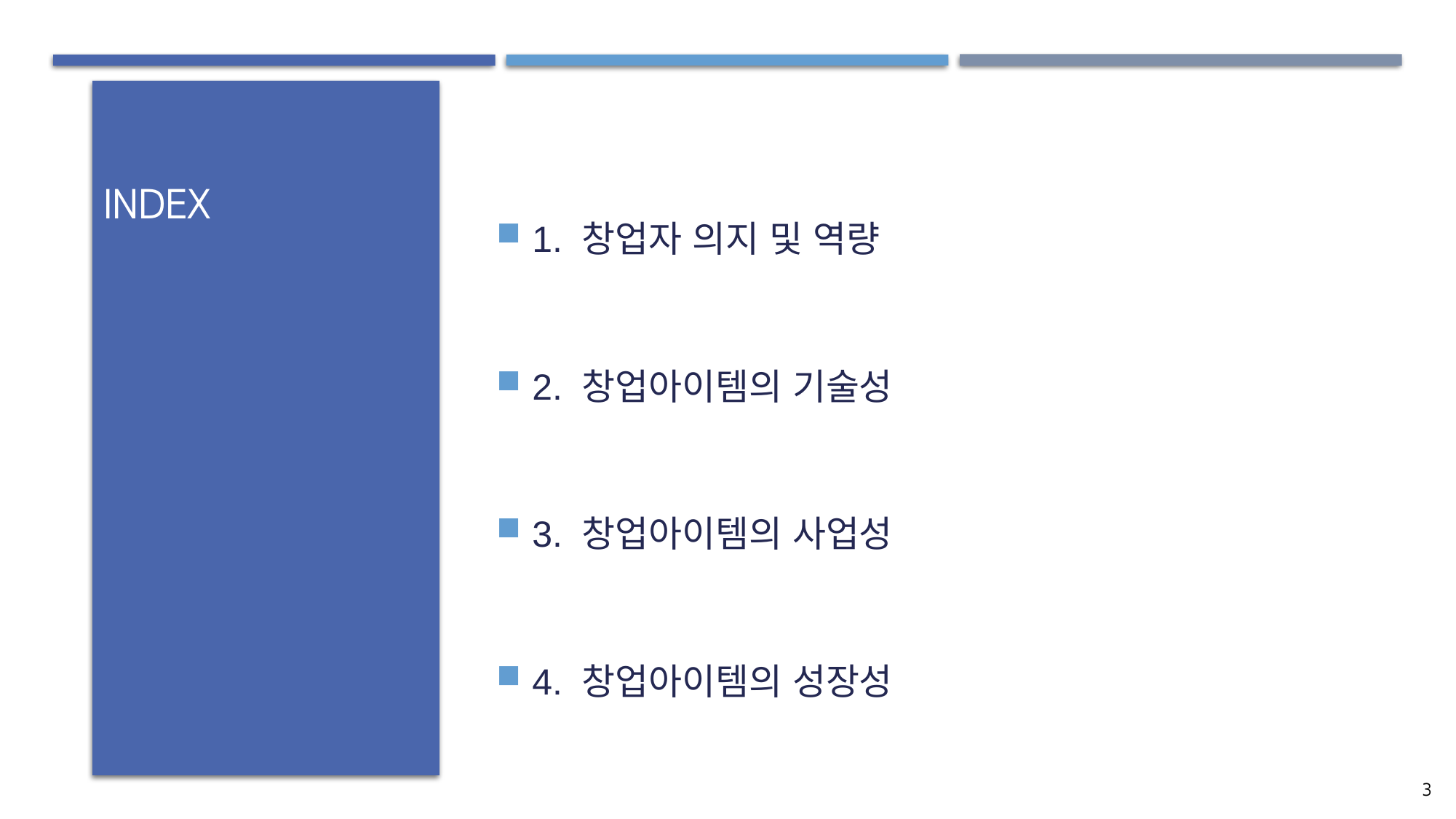

# INDEX
1. 창업자 의지 및 역량
2. 창업아이템의 기술성
3. 창업아이템의 사업성
4. 창업아이템의 성장성
3